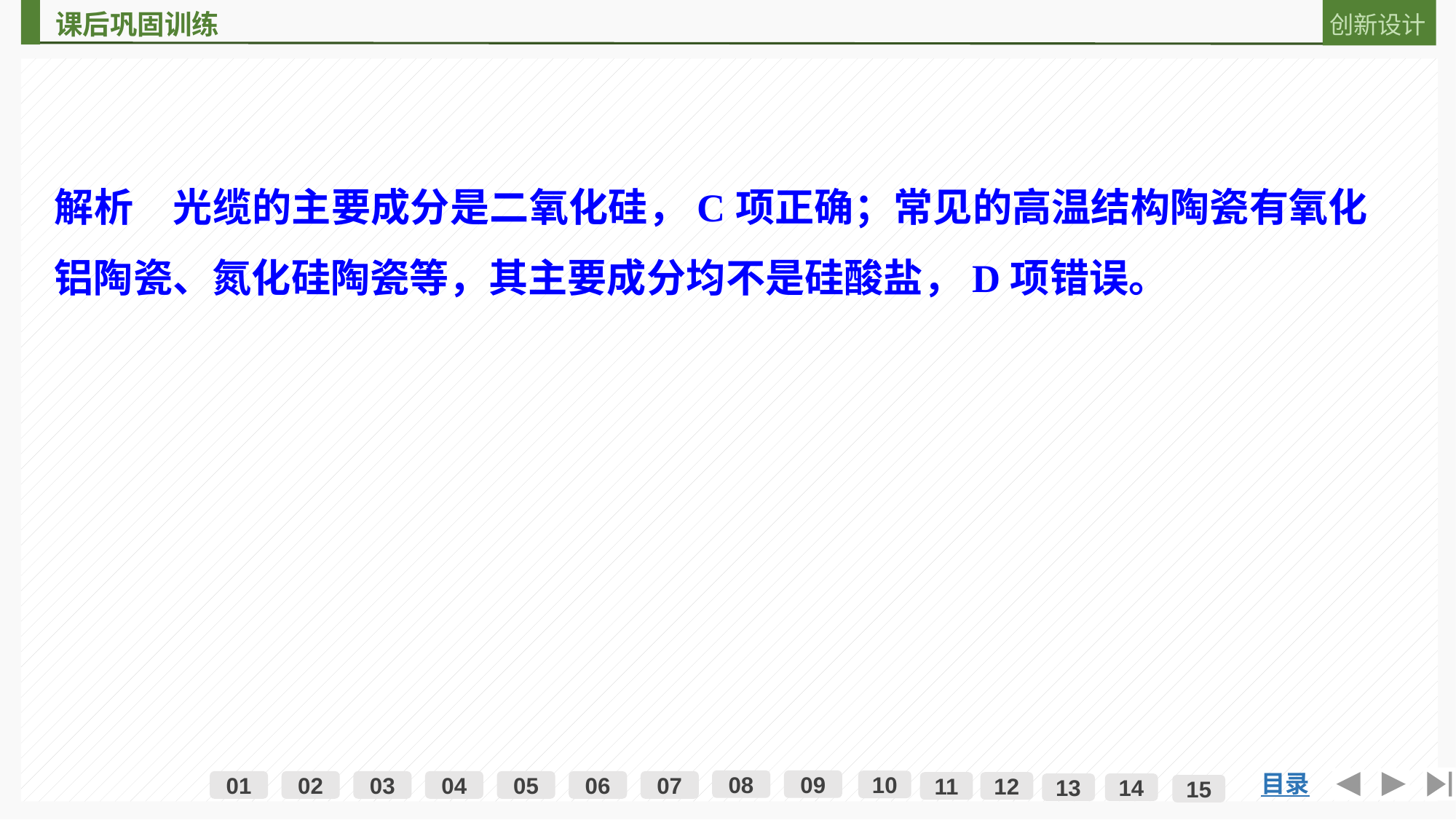

解析　光缆的主要成分是二氧化硅，C项正确；常见的高温结构陶瓷有氧化铝陶瓷、氮化硅陶瓷等，其主要成分均不是硅酸盐，D项错误。